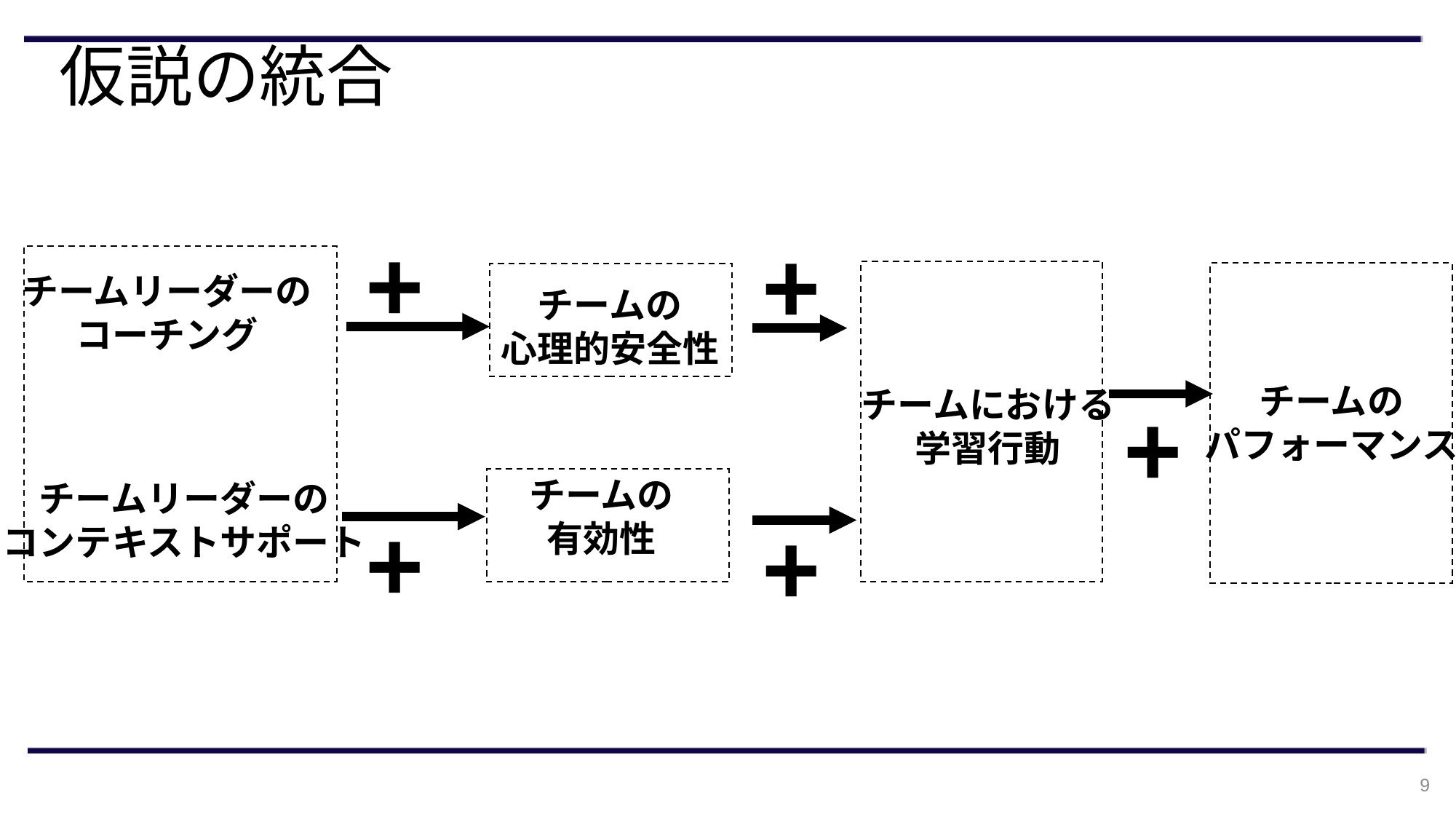

# 仮説の統合
+
+

チームリーダーの
コーチング

チームの
心理的安全性
チームの
パフォーマンス
チームにおける
学習行動
+
チームの
有効性

チームリーダーの
コンテキストサポート

+
+
9